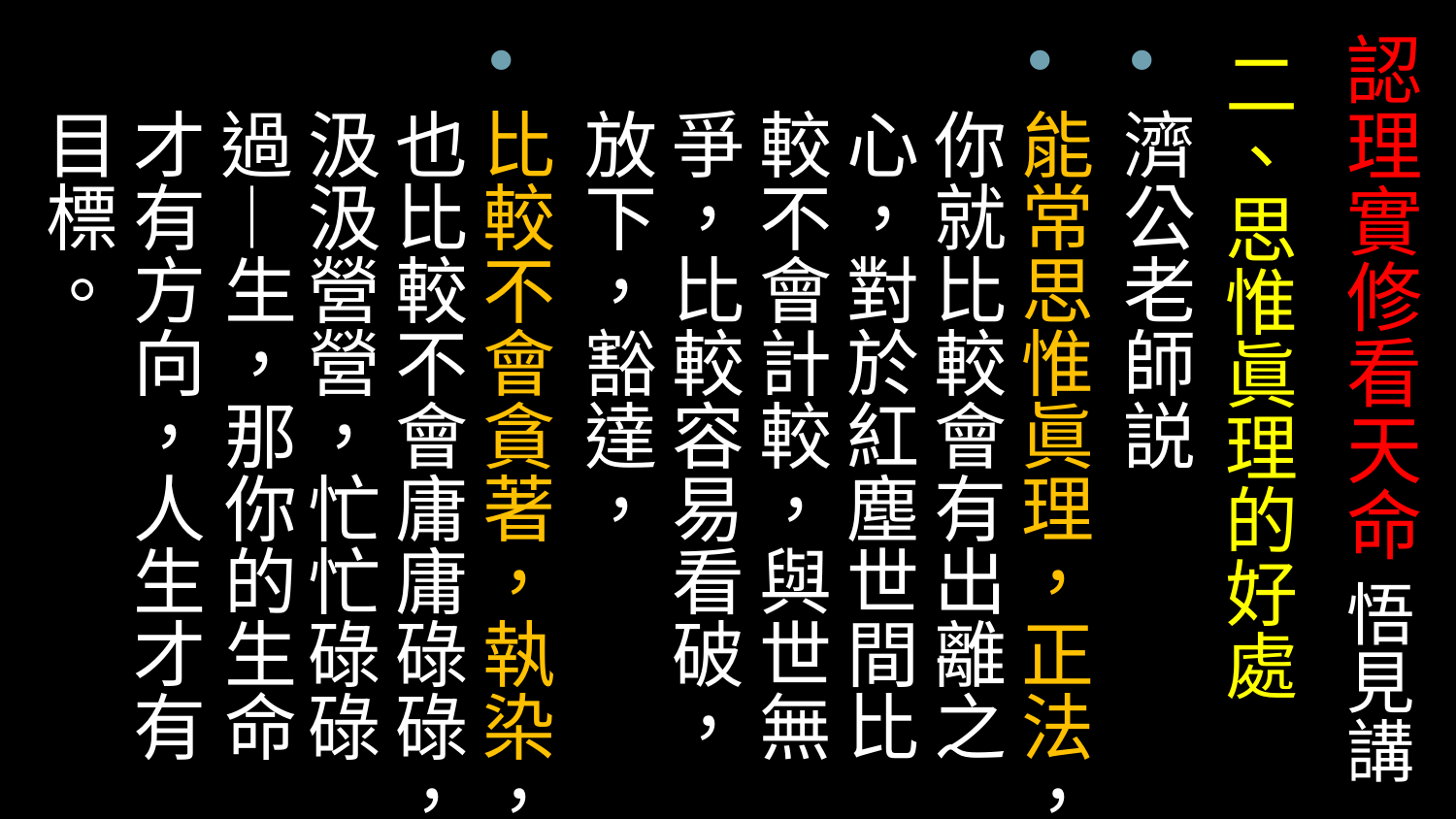

# 認理實修看天命 悟見講
二、思惟眞理的好處
濟公老師説
能常思惟眞理，正法，你就比較會有出離之心，對於紅塵世間比較不會計較，與世無爭，比較容易看破，放下，豁達，
比較不會貪著，執染，也比較不會庸庸碌碌，汲汲營營，忙忙碌碌過—生，那你的生命才有方向，人生才有目標。